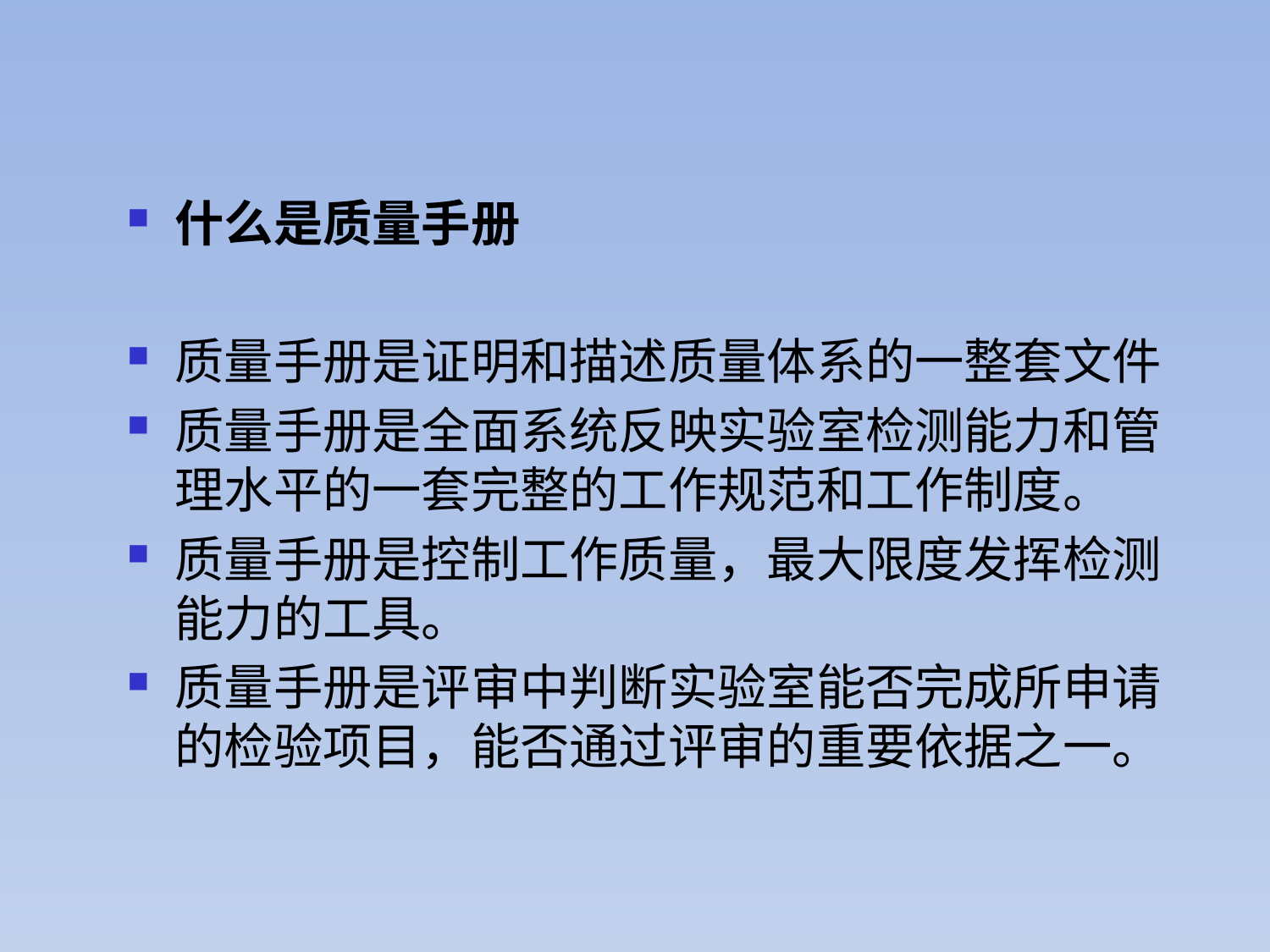

什么是质量手册

质量手册是证明和描述质量体系的一整套文件
质量手册是全面系统反映实验室检测能力和管理水平的一套完整的工作规范和工作制度。
质量手册是控制工作质量，最大限度发挥检测能力的工具。
质量手册是评审中判断实验室能否完成所申请的检验项目，能否通过评审的重要依据之一。